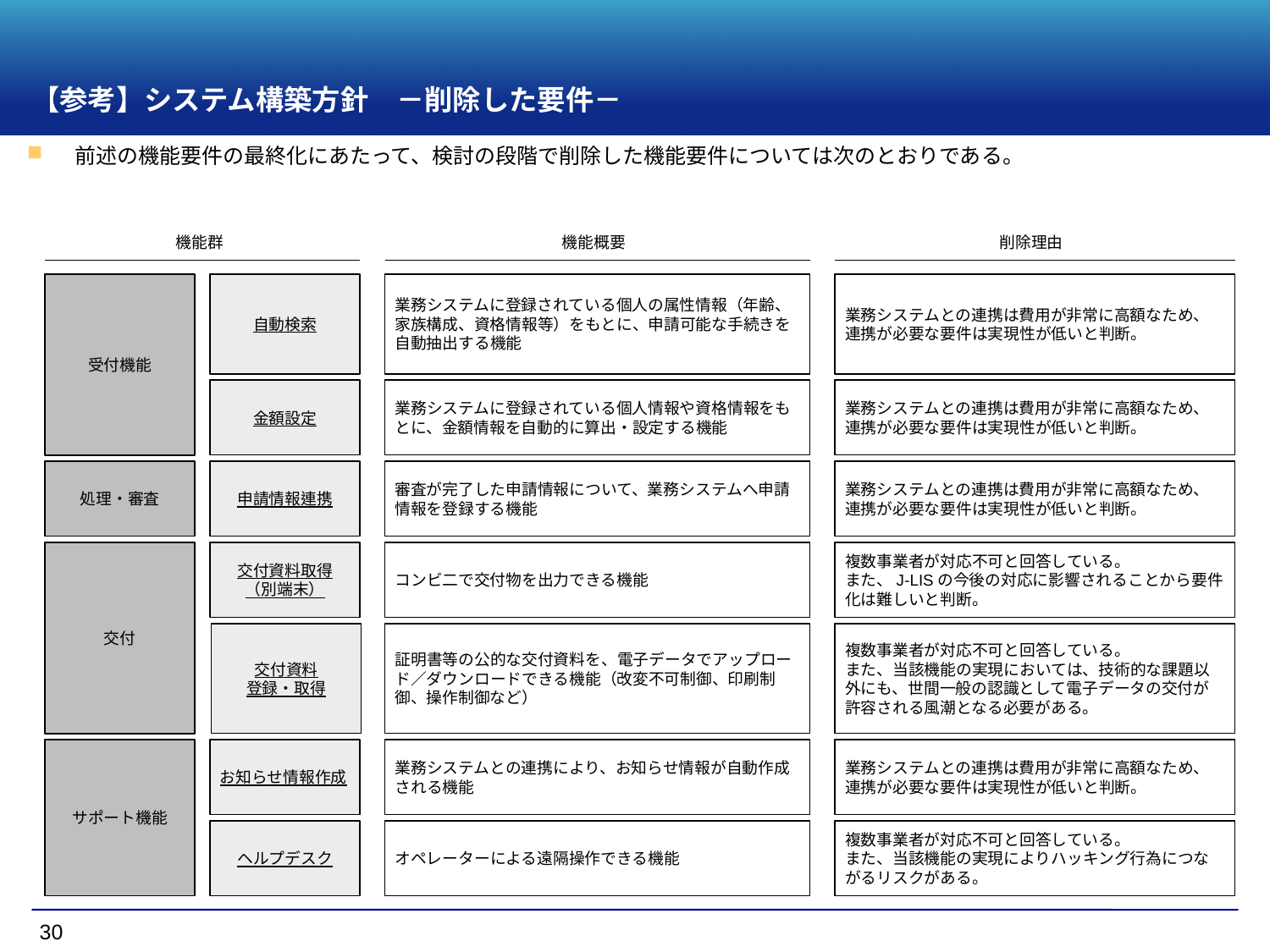

【参考】システム構築方針　－削除した要件－
前述の機能要件の最終化にあたって、検討の段階で削除した機能要件については次のとおりである。
機能群
機能概要
削除理由
受付機能
自動検索
業務システムに登録されている個人の属性情報（年齢、家族構成、資格情報等）をもとに、申請可能な手続きを自動抽出する機能
業務システムとの連携は費用が非常に高額なため、連携が必要な要件は実現性が低いと判断。
金額設定
業務システムに登録されている個人情報や資格情報をもとに、金額情報を自動的に算出・設定する機能
業務システムとの連携は費用が非常に高額なため、連携が必要な要件は実現性が低いと判断。
処理・審査
申請情報連携
審査が完了した申請情報について、業務システムへ申請情報を登録する機能
業務システムとの連携は費用が非常に高額なため、連携が必要な要件は実現性が低いと判断。
交付
交付資料取得
（別端末）
コンビ二で交付物を出力できる機能
複数事業者が対応不可と回答している。
また、J-LISの今後の対応に影響されることから要件化は難しいと判断。
交付資料
登録・取得
証明書等の公的な交付資料を、電子データでアップロード／ダウンロードできる機能（改変不可制御、印刷制御、操作制御など）
複数事業者が対応不可と回答している。
また、当該機能の実現においては、技術的な課題以外にも、世間一般の認識として電子データの交付が許容される風潮となる必要がある。
サポート機能
お知らせ情報作成
業務システムとの連携により、お知らせ情報が自動作成される機能
業務システムとの連携は費用が非常に高額なため、連携が必要な要件は実現性が低いと判断。
ヘルプデスク
オペレーターによる遠隔操作できる機能
複数事業者が対応不可と回答している。
また、当該機能の実現によりハッキング行為につながるリスクがある。